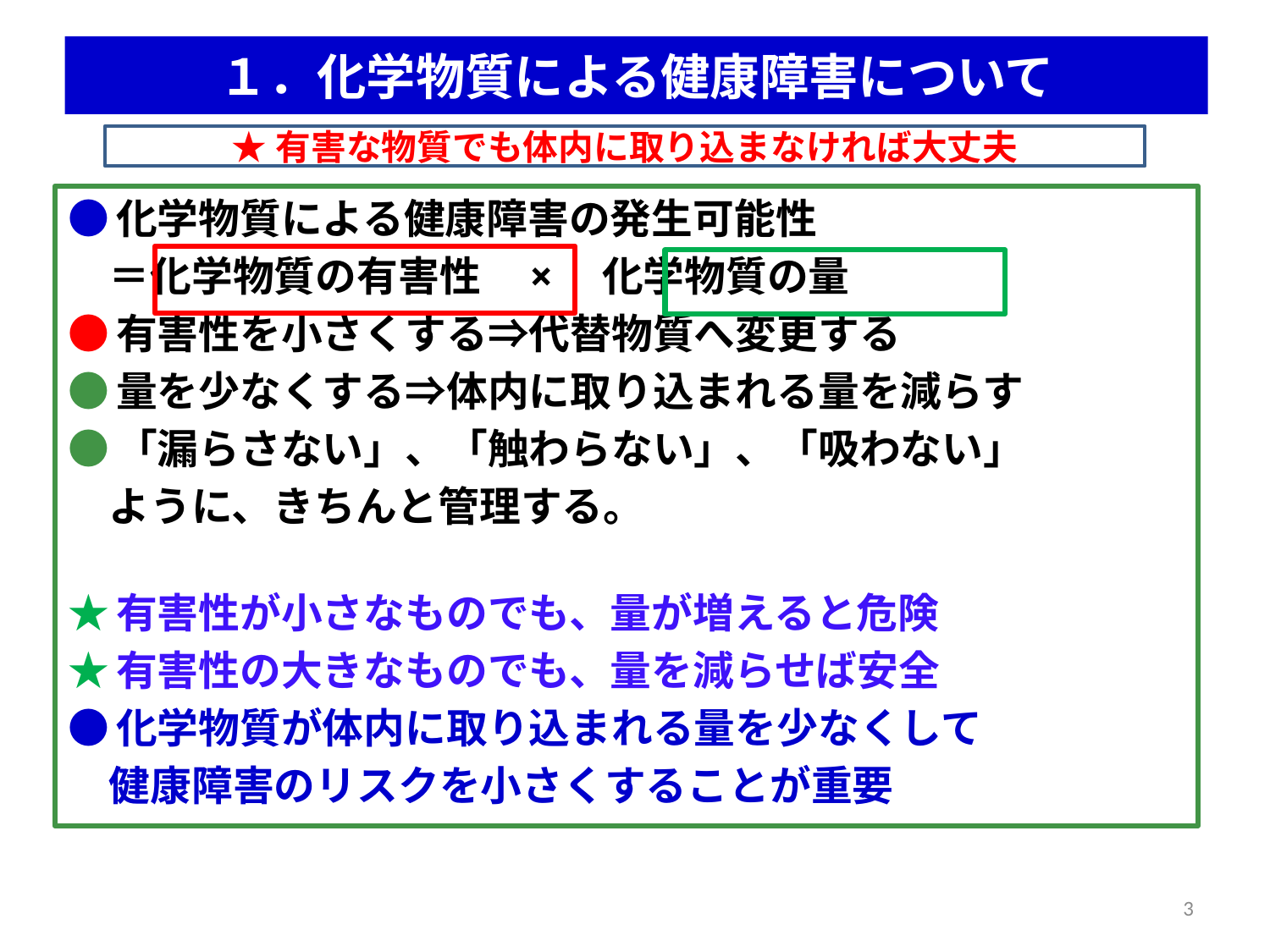

# １．化学物質による健康障害について
★有害な物質でも体内に取り込まなければ大丈夫
●化学物質による健康障害の発生可能性
　＝化学物質の有害性　×　化学物質の量
●有害性を小さくする⇒代替物質へ変更する
●量を少なくする⇒体内に取り込まれる量を減らす
●「漏らさない」、「触わらない」、「吸わない」
　ように、きちんと管理する。
★有害性が小さなものでも、量が増えると危険
★有害性の大きなものでも、量を減らせば安全
●化学物質が体内に取り込まれる量を少なくして
　健康障害のリスクを小さくすることが重要

3